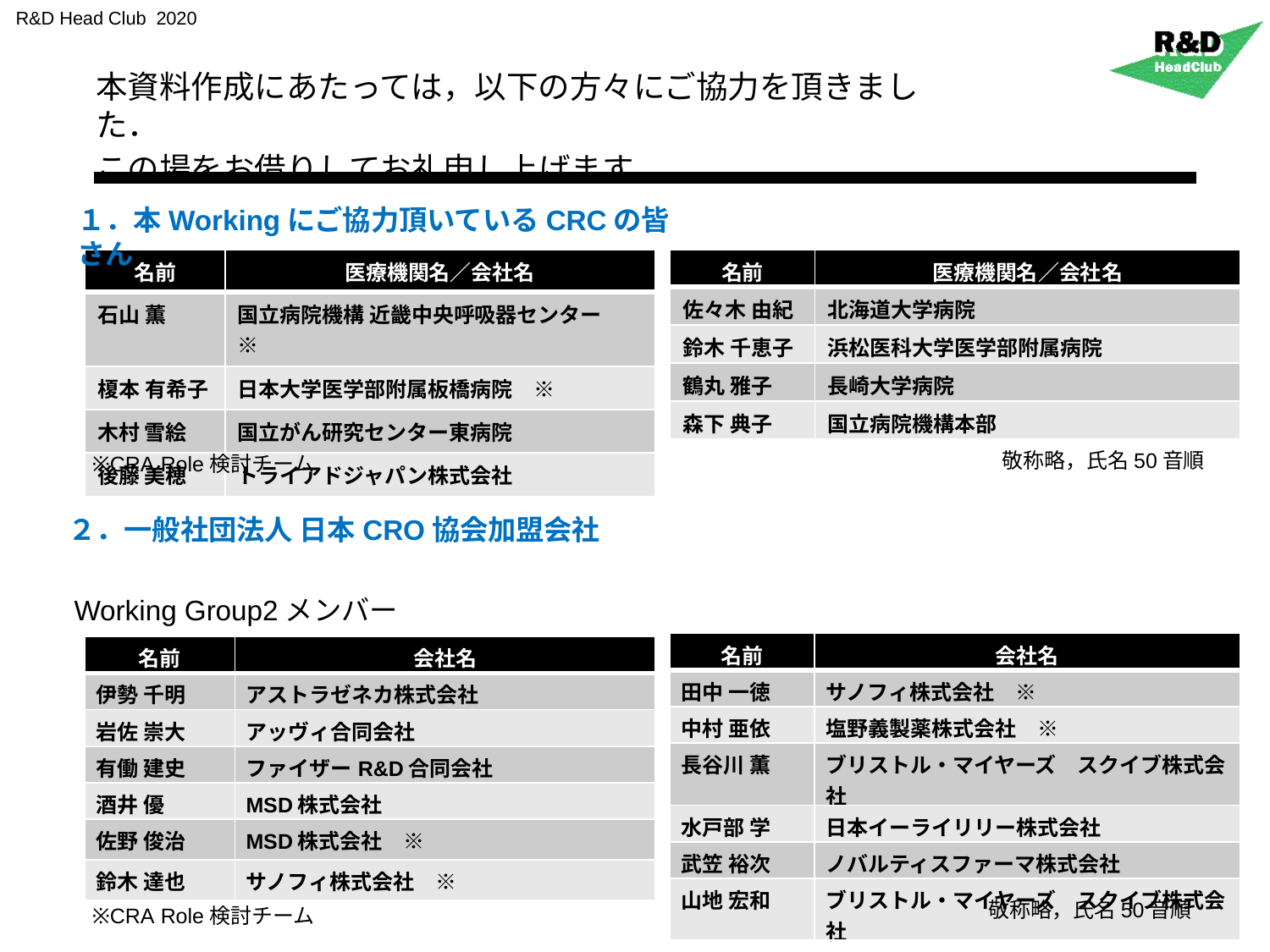

R&D Head Club  2020
本資料作成にあたっては，以下の方々にご協力を頂きました．
この場をお借りしてお礼申し上げます．
１．本Workingにご協力頂いているCRCの皆さん
| 名前 | 医療機関名／会社名 |
| --- | --- |
| 石山 薫 | 国立病院機構 近畿中央呼吸器センター　※ |
| 榎本 有希子 | 日本大学医学部附属板橋病院　※ |
| 木村 雪絵 | 国立がん研究センター東病院 |
| 後藤 美穂 | トライアドジャパン株式会社 |
| 名前 | 医療機関名／会社名 |
| --- | --- |
| 佐々木 由紀 | 北海道大学病院 |
| 鈴木 千恵子 | 浜松医科大学医学部附属病院 |
| 鶴丸 雅子 | 長崎大学病院 |
| 森下 典子 | 国立病院機構本部 |
敬称略，氏名50音順
※CRA Role検討チーム
２．一般社団法人 日本CRO協会加盟会社
Working Group2メンバー
| 名前 | 会社名 |
| --- | --- |
| 田中 一徳 | サノフィ株式会社　※ |
| 中村 亜依 | 塩野義製薬株式会社　※ |
| 長谷川 薫 | ブリストル・マイヤーズ　スクイブ株式会社 |
| 水戸部 学 | 日本イーライリリー株式会社 |
| 武笠 裕次 | ノバルティスファーマ株式会社 |
| 山地 宏和 | ブリストル・マイヤーズ　スクイブ株式会社 |
| 名前 | 会社名 |
| --- | --- |
| 伊勢 千明 | アストラゼネカ株式会社 |
| 岩佐 崇大 | アッヴィ合同会社 |
| 有働 建史 | ファイザーR&D合同会社 |
| 酒井 優 | MSD株式会社 |
| 佐野 俊治 | MSD株式会社　※ |
| 鈴木 達也 | サノフィ株式会社　※ |
敬称略，氏名50音順
※CRA Role検討チーム
2